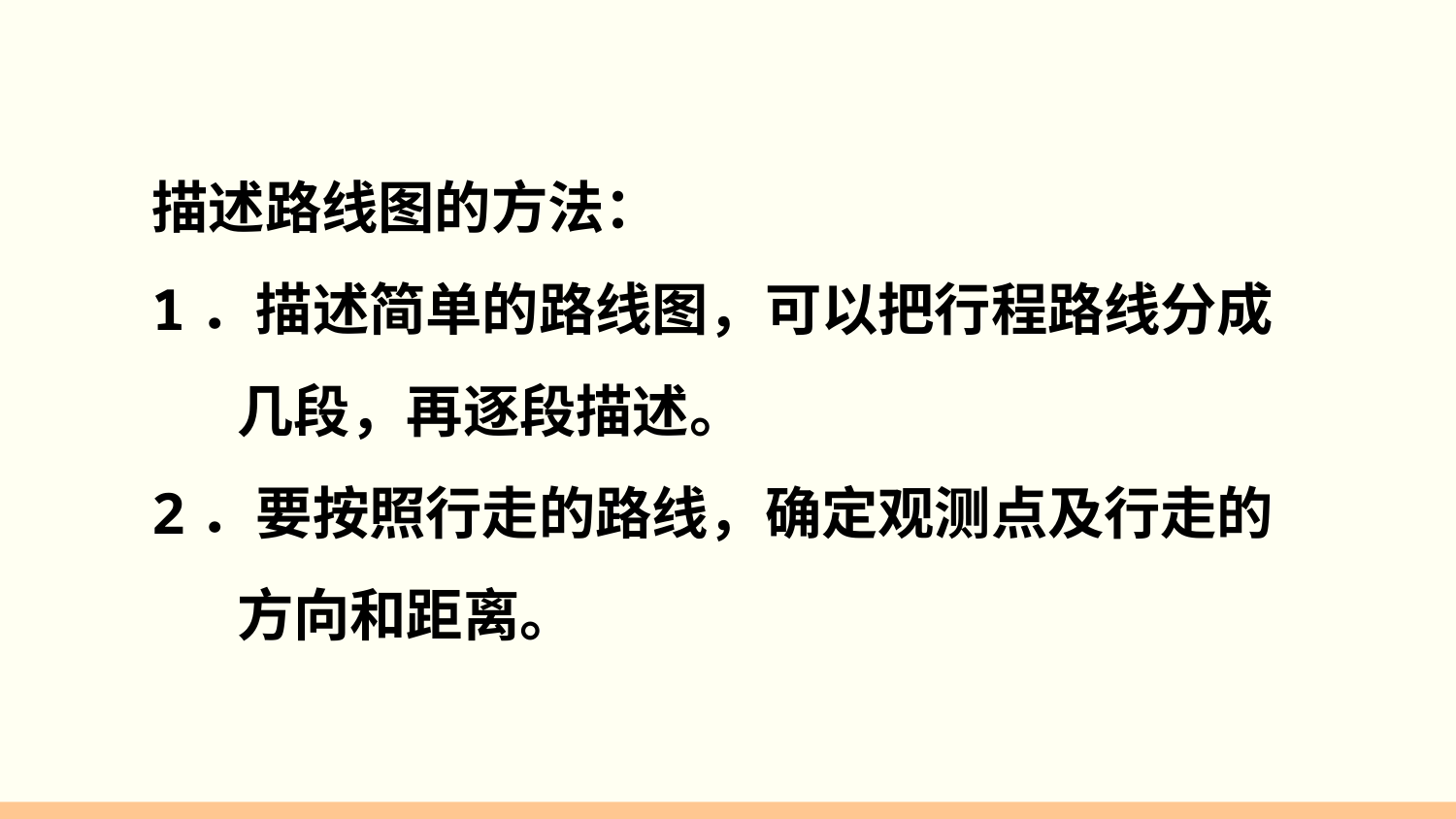

描述路线图的方法：
1．描述简单的路线图，可以把行程路线分成几段，再逐段描述。
2．要按照行走的路线，确定观测点及行走的方向和距离。